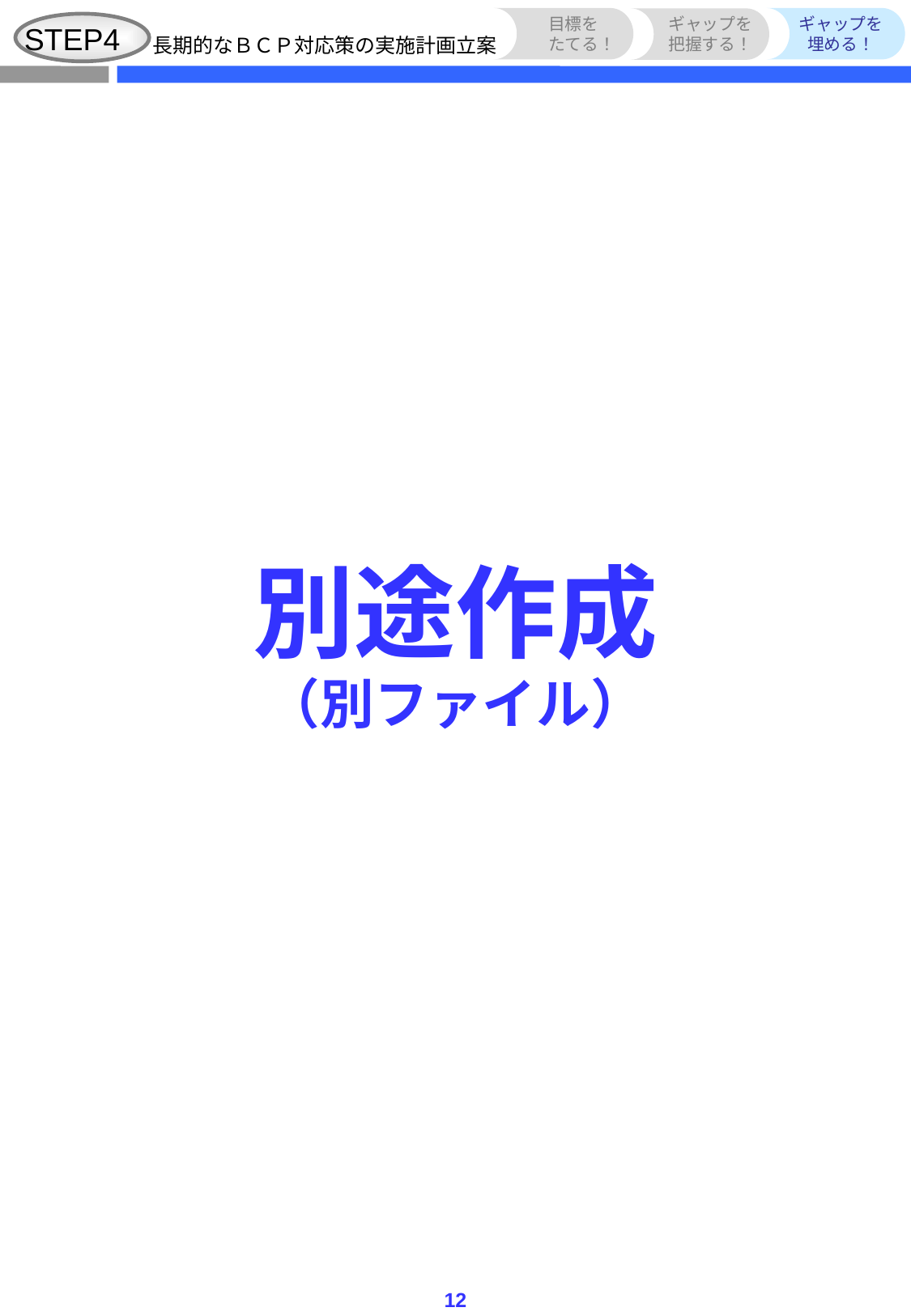

目標を
たてる！
ギャップを
把握する！
ギャップを
埋める！

STEP4
長期的なＢＣＰ対応策の実施計画立案
別途作成
（別ファイル）
12